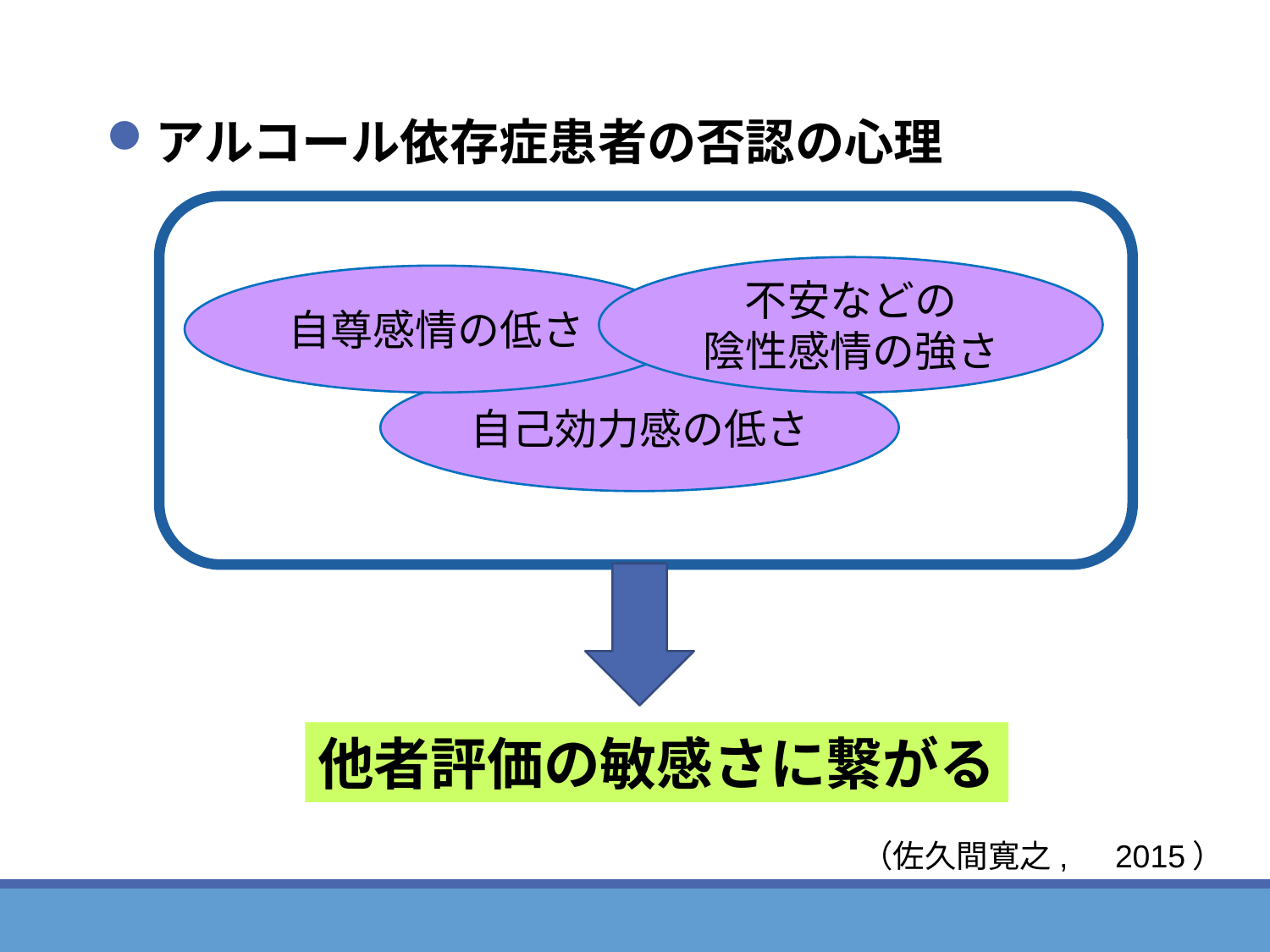

アルコール依存症患者の否認の心理

不安などの
陰性感情の強さ
自尊感情の低さ
自己効力感の低さ

他者評価の敏感さに繋がる
（佐久間寛之,　2015）